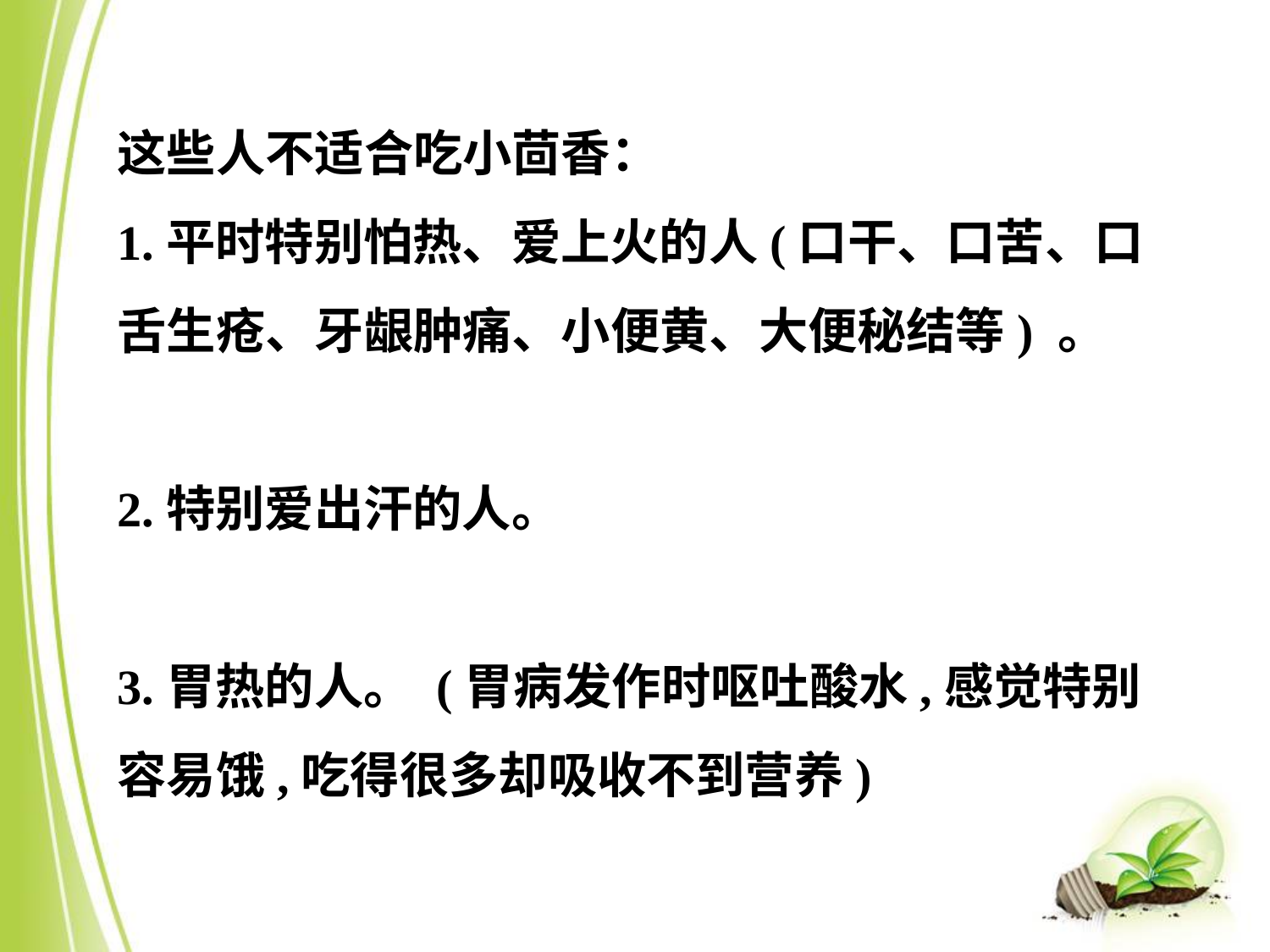

这些人不适合吃小茴香：
1.平时特别怕热、爱上火的人(口干、口苦、口舌生疮、牙龈肿痛、小便黄、大便秘结等) 。

2.特别爱出汗的人。

3.胃热的人。 (胃病发作时呕吐酸水,感觉特别容易饿,吃得很多却吸收不到营养)